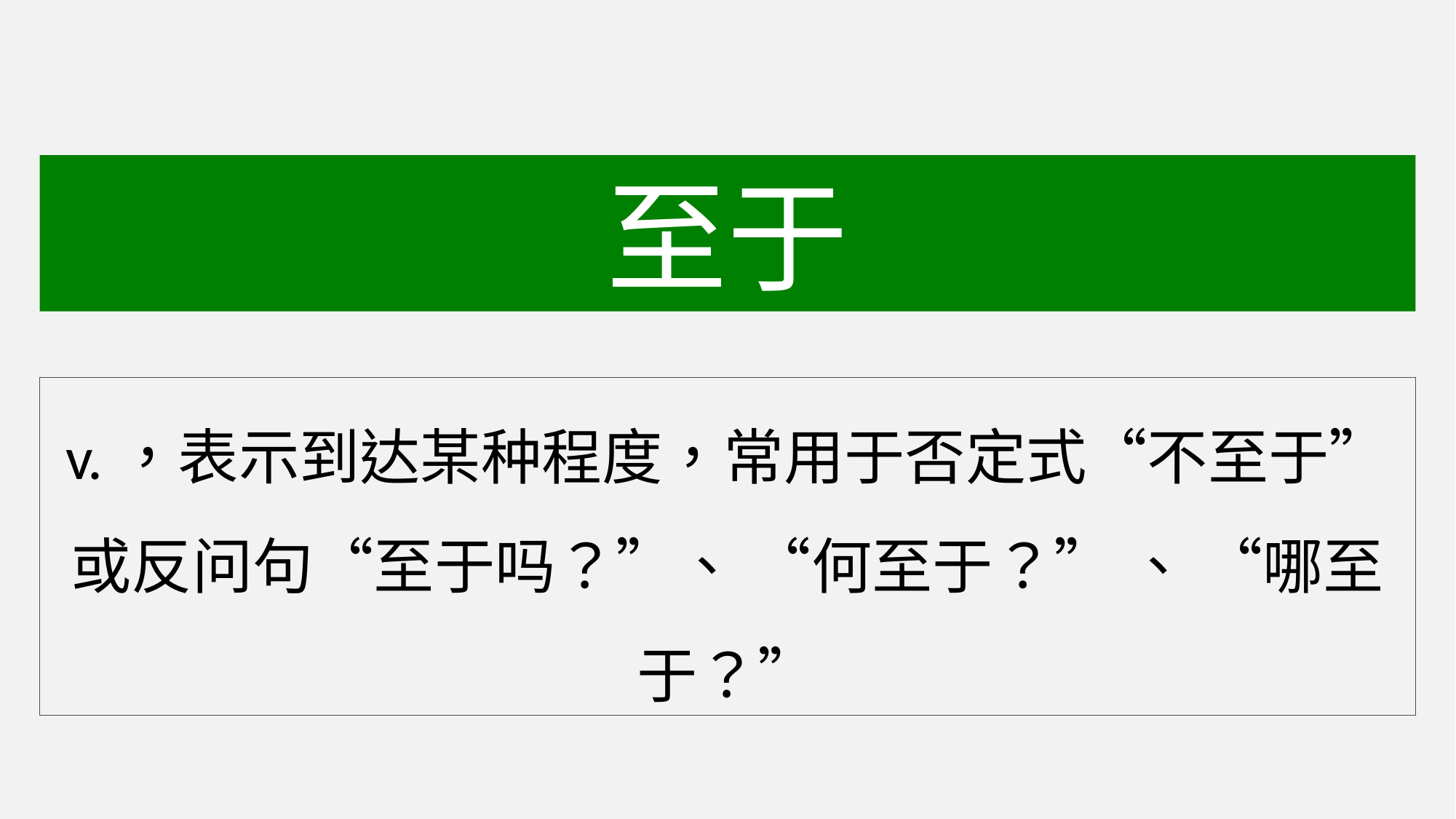

至于
v.，表示到达某种程度，常用于否定式“不至于”或反问句“至于吗？”、 “何至于？” 、 “哪至于？”